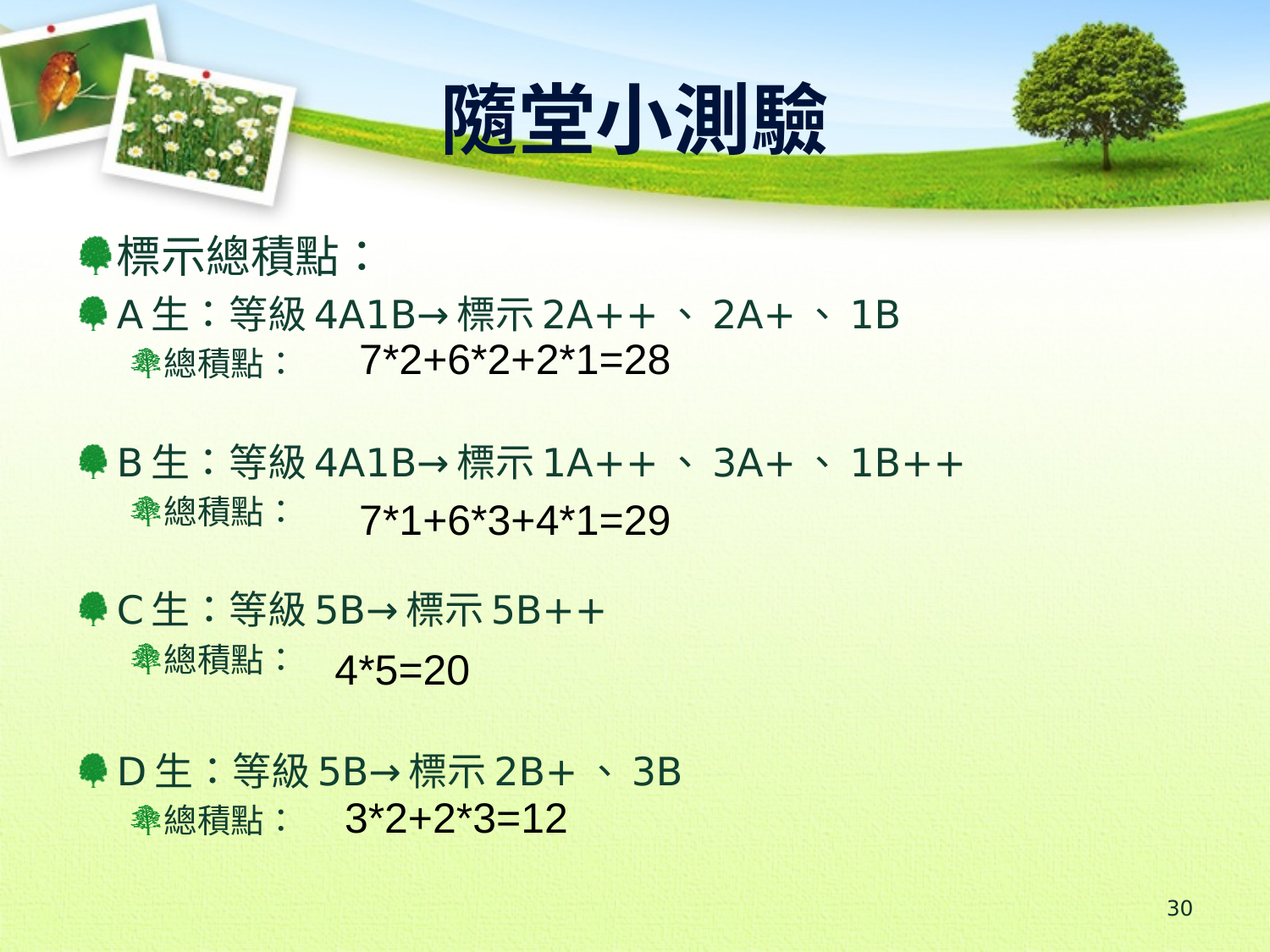

# 隨堂小測驗
標示總積點：
A生：等級4A1B→標示2A++、2A+、1B
總積點：

B生：等級4A1B→標示1A++、3A+、1B++
總積點：

C生：等級5B→標示5B++
總積點：

D生：等級5B→標示2B+、3B
總積點：

7*2+6*2+2*1=28
7*1+6*3+4*1=29
4*5=20
3*2+2*3=12
30